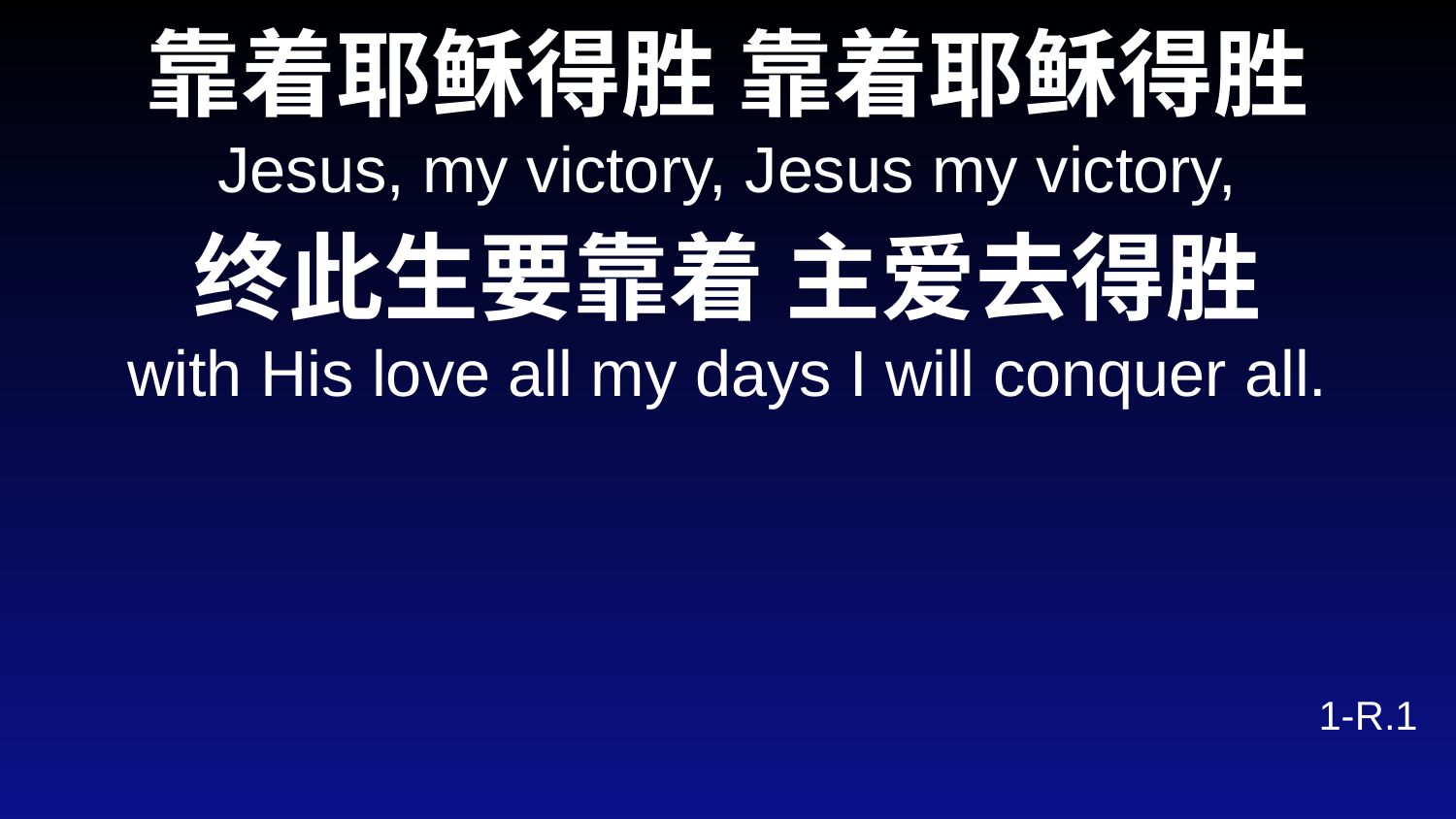

靠着耶稣得胜 靠着耶稣得胜
Jesus, my victory, Jesus my victory,
终此生要靠着 主爱去得胜
with His love all my days I will conquer all.

1-R.1